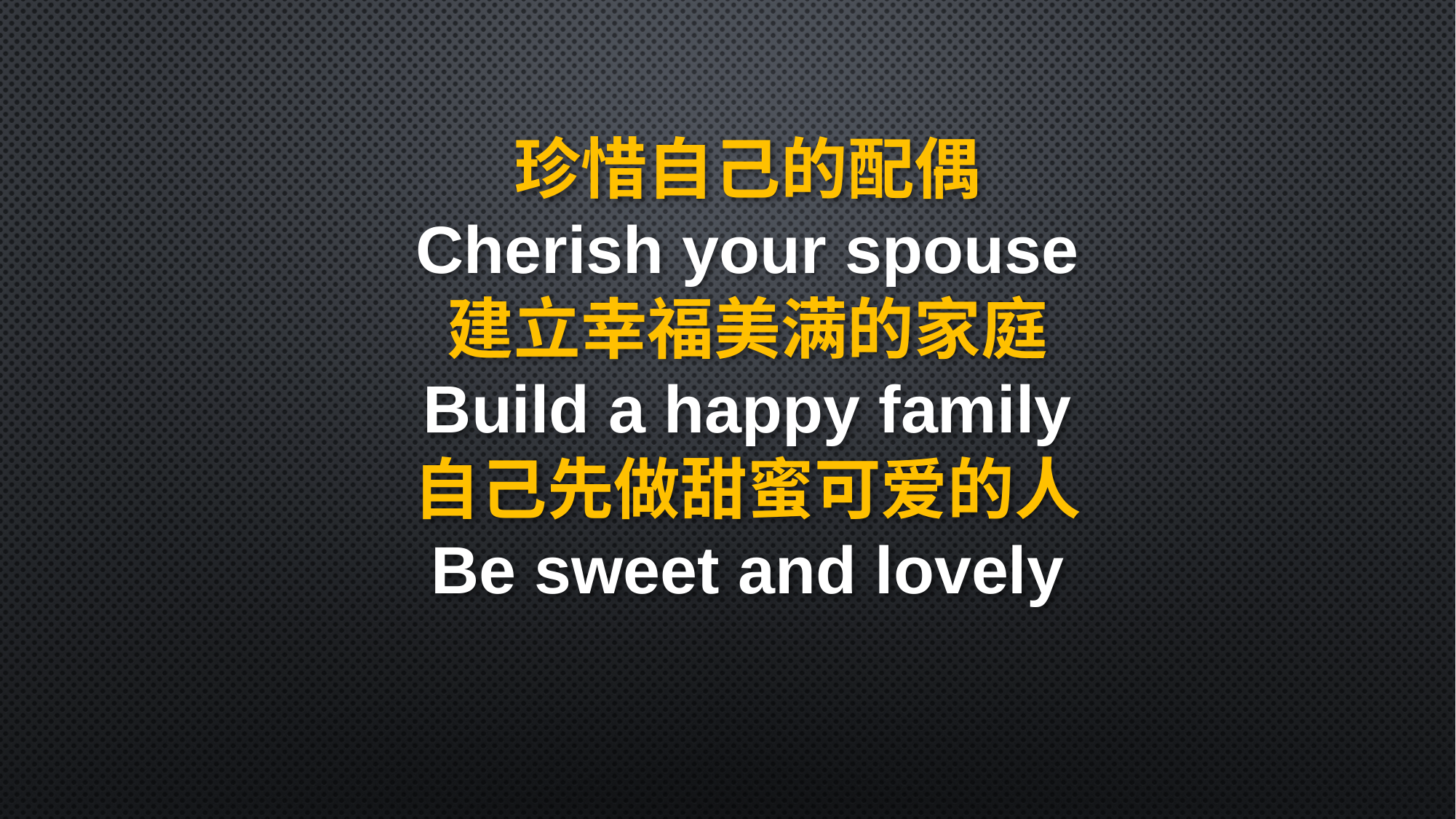

珍惜自己的配偶
Cherish your spouse
建立幸福美满的家庭
Build a happy family
自己先做甜蜜可爱的人
Be sweet and lovely